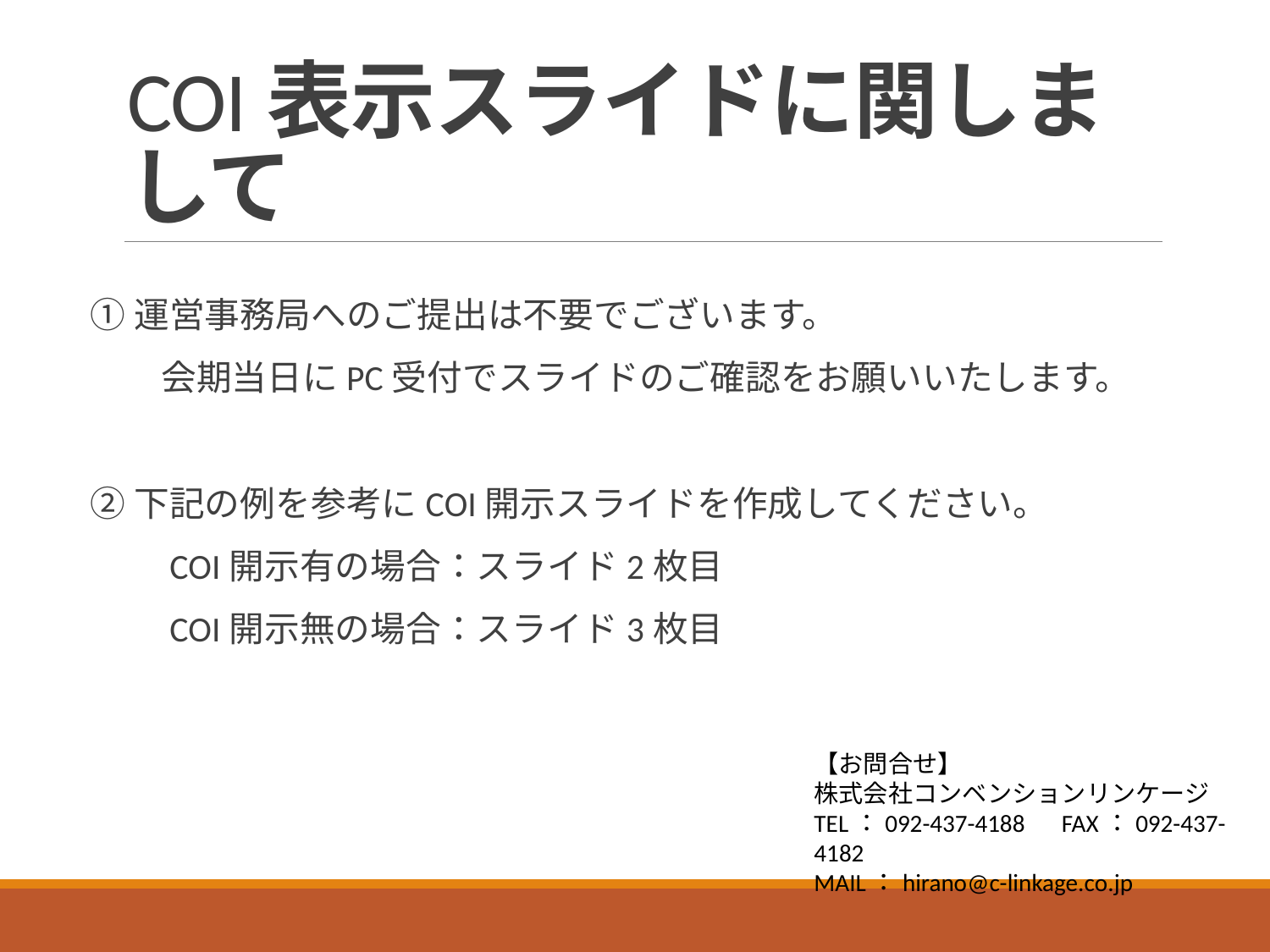

# COI表示スライドに関しまして
①運営事務局へのご提出は不要でございます。
　　会期当日にPC受付でスライドのご確認をお願いいたします。

②下記の例を参考にCOI開示スライドを作成してください。
　　COI開示有の場合：スライド2枚目
　　COI開示無の場合：スライド3枚目
【お問合せ】
株式会社コンベンションリンケージ
TEL：092-437-4188　FAX：092-437-4182
MAIL：hirano@c-linkage.co.jp